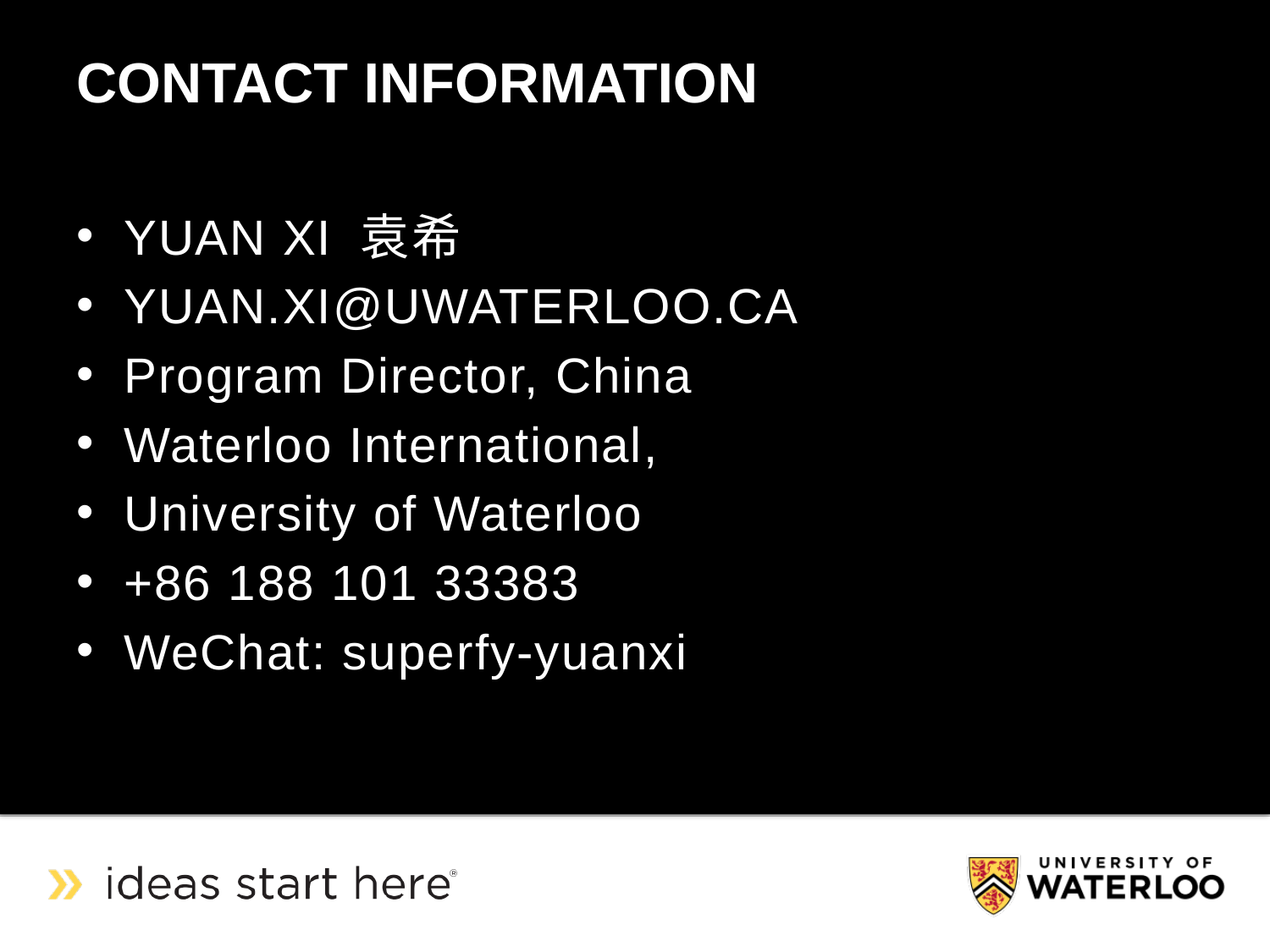

# CONTACT INFORMATION
YUAN XI 袁希
YUAN.XI@UWATERLOO.CA
Program Director, China
Waterloo International,
University of Waterloo
+86 188 101 33383
WeChat: superfy-yuanxi